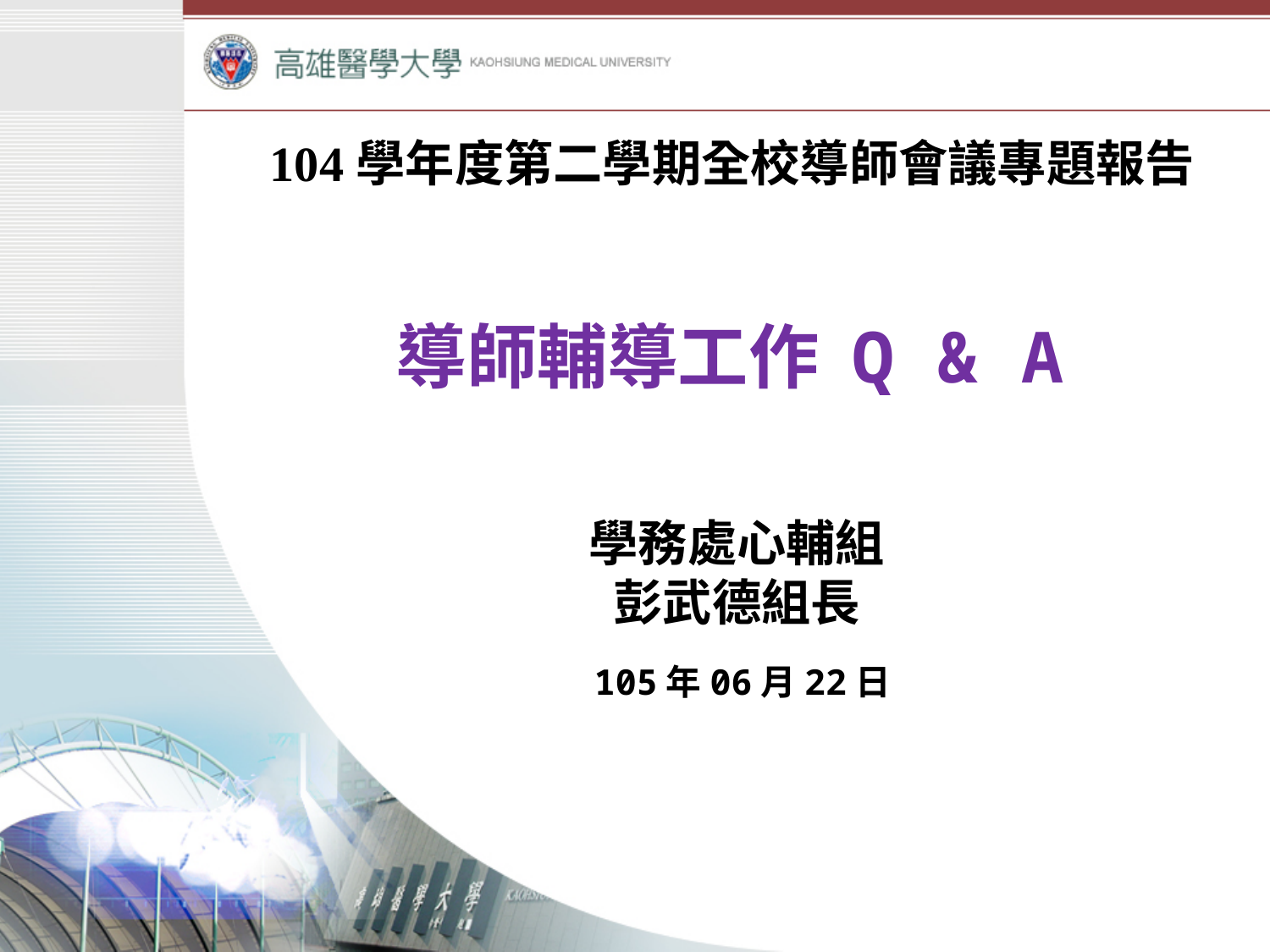

104學年度第二學期全校導師會議專題報告
導師輔導工作 Q & A
學務處心輔組
彭武德組長

105年06月22日